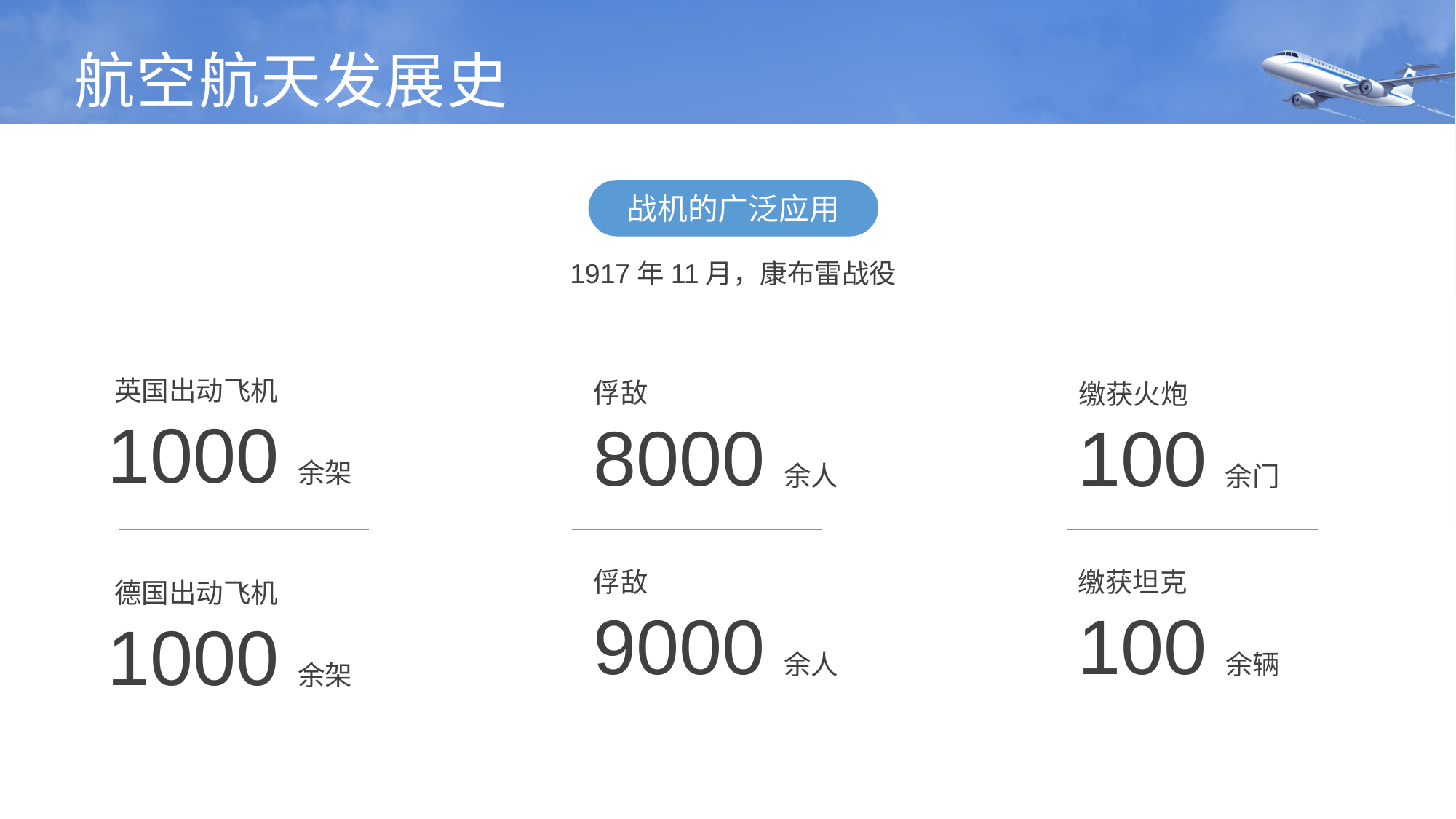

# 航空航天发展史
战机的广泛应用

1917年11月，康布雷战役
英国出动飞机
1000余架

俘敌
8000余人
缴获火炮
100余门

俘敌
9000余人
缴获坦克
100余辆
德国出动飞机
1000余架